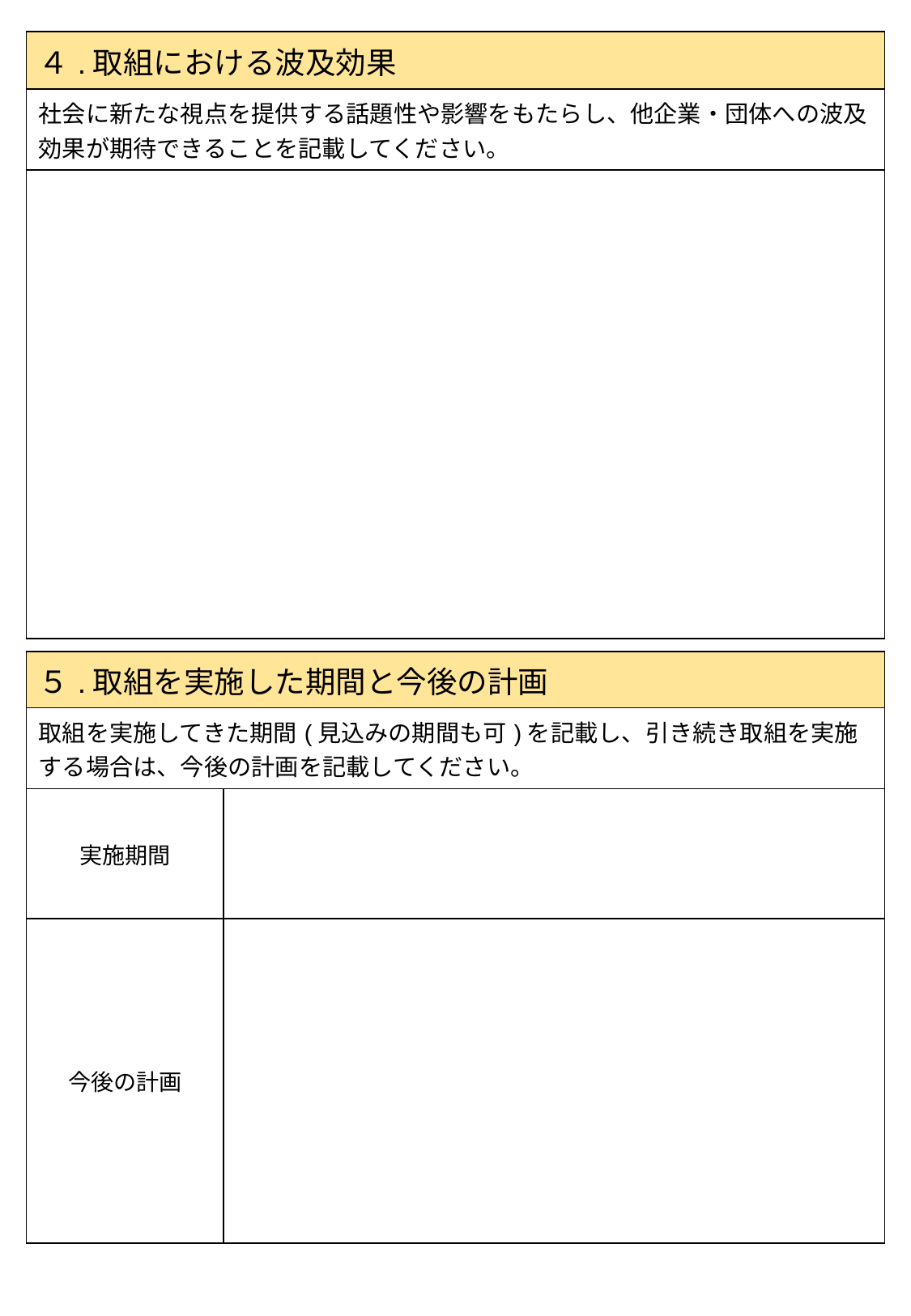

| ４.取組における波及効果 |
| --- |
| 社会に新たな視点を提供する話題性や影響をもたらし、他企業・団体への波及効果が期待できることを記載してください。 |
|  |
| ５.取組を実施した期間と今後の計画 |  |
| --- | --- |
| 取組を実施してきた期間(見込みの期間も可)を記載し、引き続き取組を実施する場合は、今後の計画を記載してください。 |  |
| 実施期間 |  |
| 今後の計画 |  |